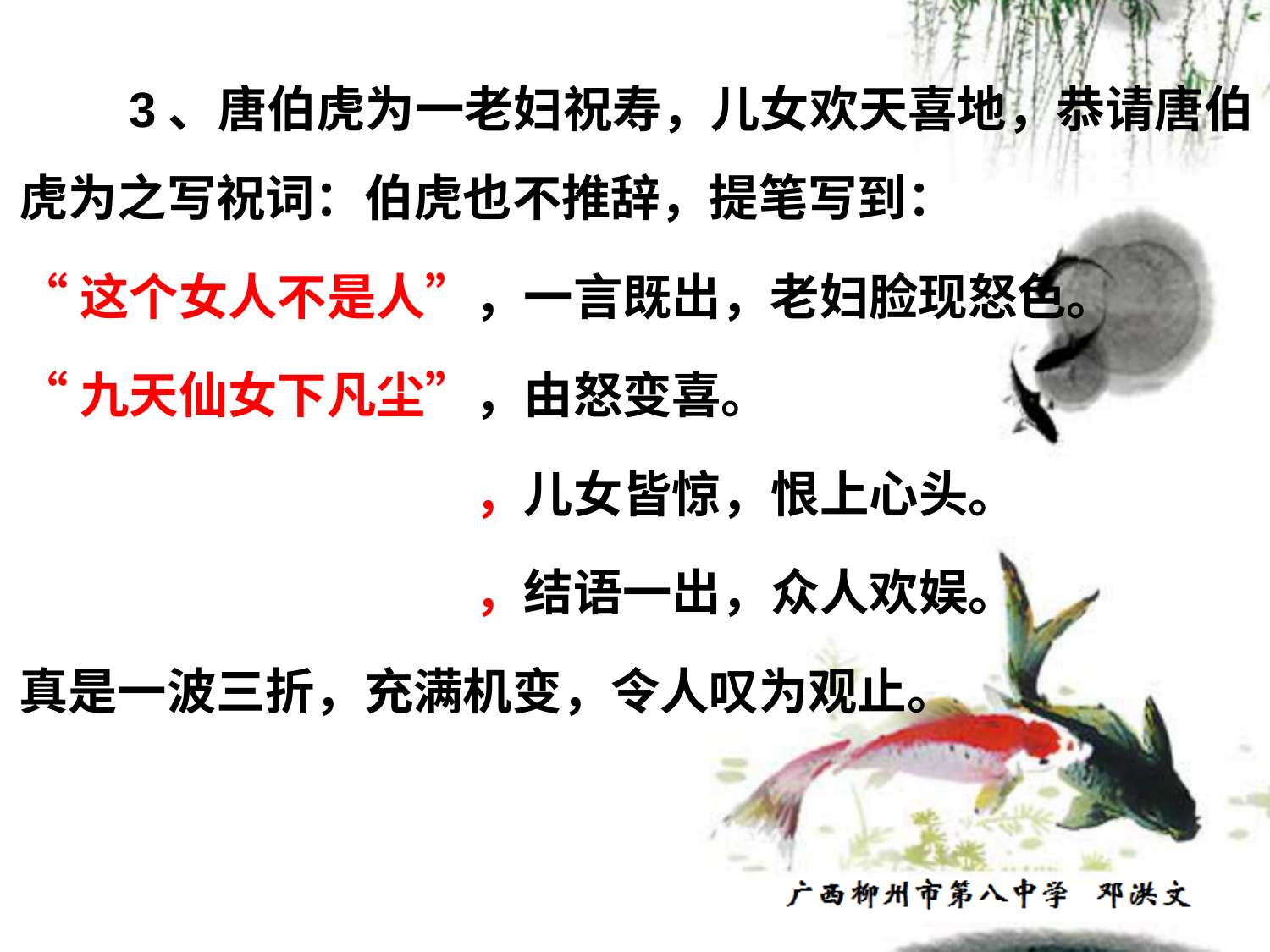

3、唐伯虎为一老妇祝寿，儿女欢天喜地，恭请唐伯虎为之写祝词：伯虎也不推辞，提笔写到：
“这个女人不是人”，一言既出，老妇脸现怒色。
“九天仙女下凡尘”，由怒变喜。
“生儿个个都是贼”，儿女皆惊，恨上心头。
“偷来蟠桃献至亲”，结语一出，众人欢娱。
真是一波三折，充满机变，令人叹为观止。